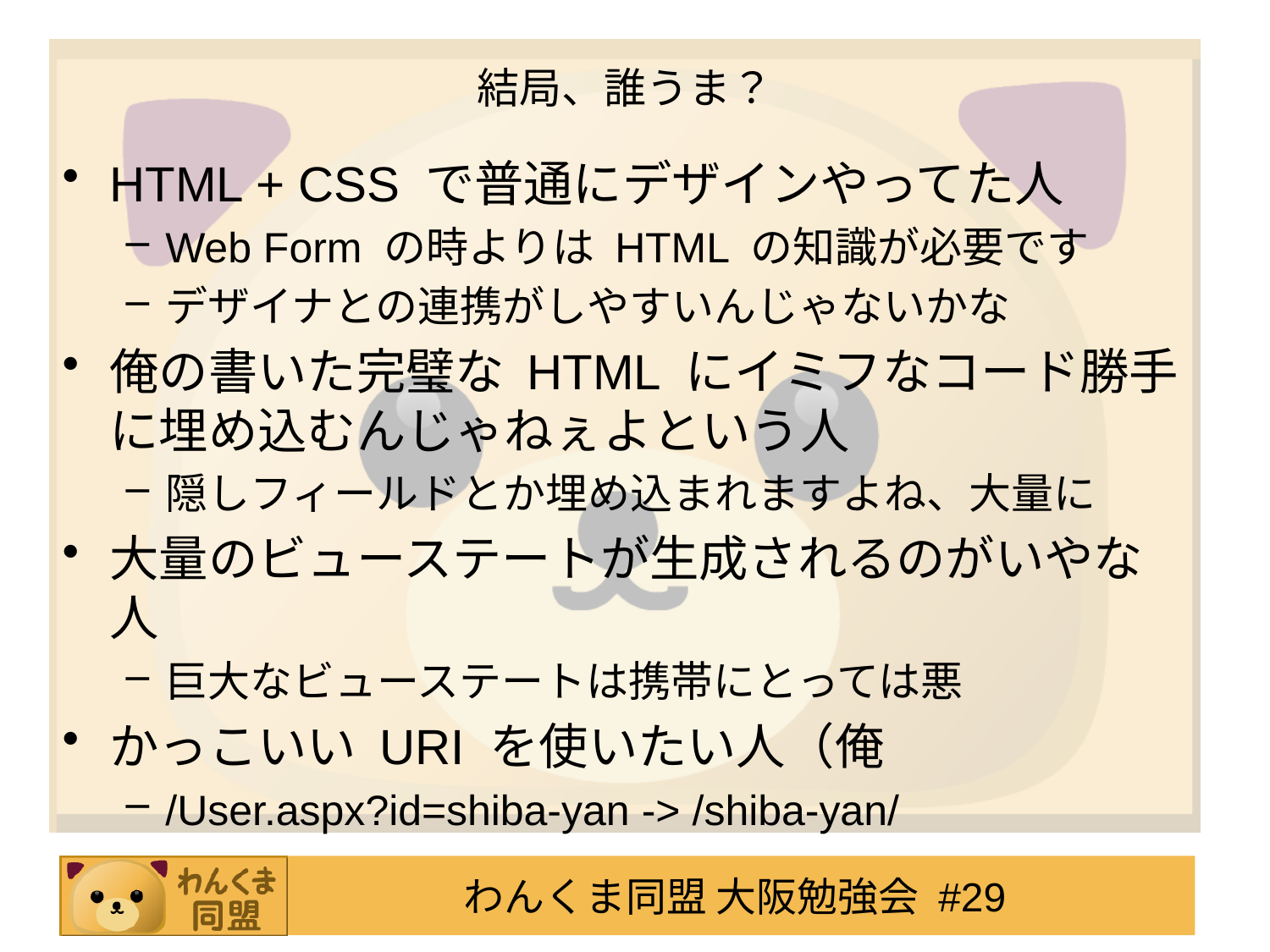

# 結局、誰うま？
HTML + CSS で普通にデザインやってた人
Web Form の時よりは HTML の知識が必要です
デザイナとの連携がしやすいんじゃないかな
俺の書いた完璧な HTML にイミフなコード勝手に埋め込むんじゃねぇよという人
隠しフィールドとか埋め込まれますよね、大量に
大量のビューステートが生成されるのがいやな人
巨大なビューステートは携帯にとっては悪
かっこいい URI を使いたい人（俺
/User.aspx?id=shiba-yan -> /shiba-yan/